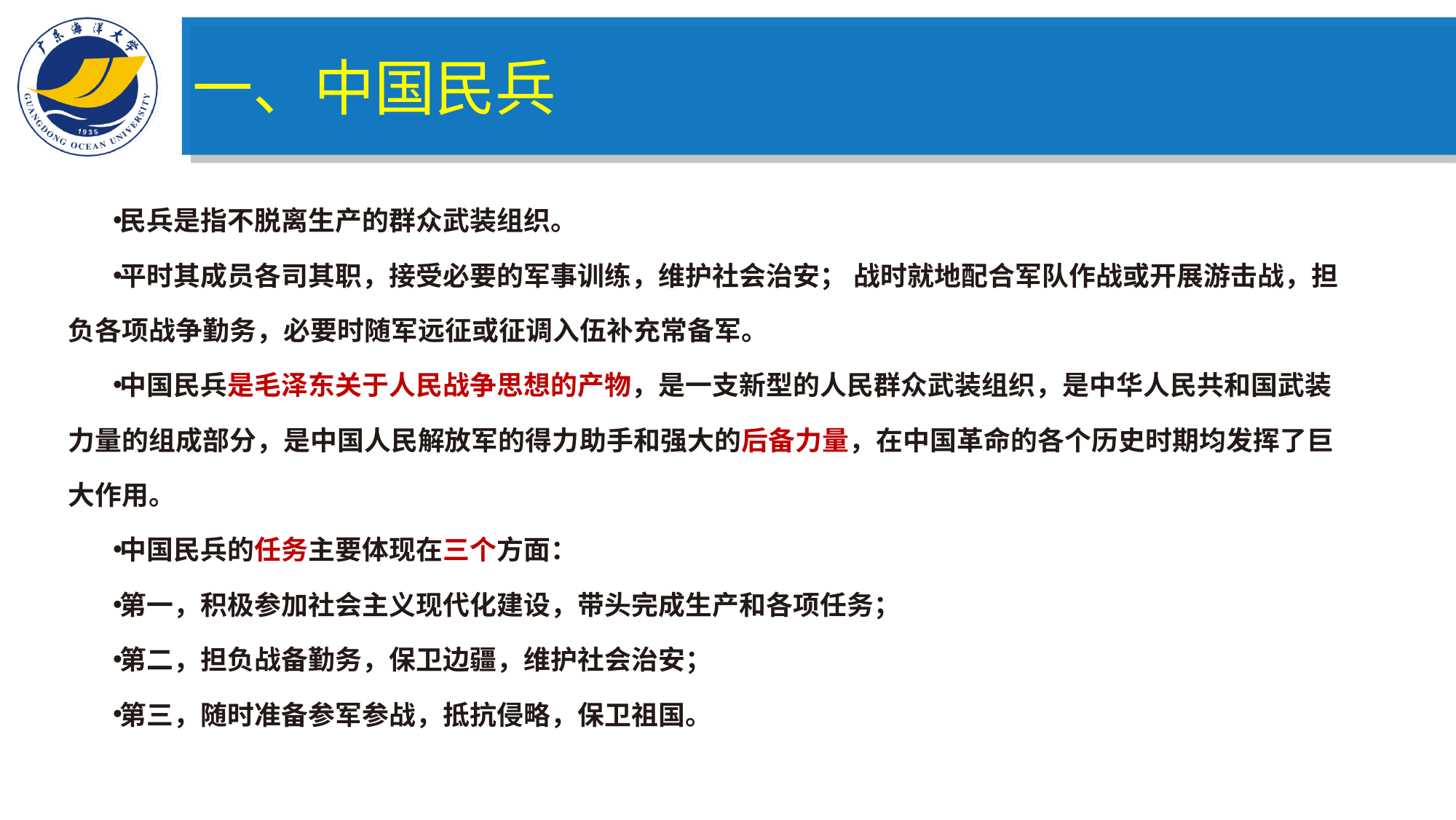

一、中国民兵
民兵是指不脱离生产的群众武装组织。
平时其成员各司其职，接受必要的军事训练，维护社会治安； 战时就地配合军队作战或开展游击战，担负各项战争勤务，必要时随军远征或征调入伍补充常备军。
中国民兵是毛泽东关于人民战争思想的产物，是一支新型的人民群众武装组织，是中华人民共和国武装力量的组成部分，是中国人民解放军的得力助手和强大的后备力量，在中国革命的各个历史时期均发挥了巨大作用。
中国民兵的任务主要体现在三个方面：
第一，积极参加社会主义现代化建设，带头完成生产和各项任务；
第二，担负战备勤务，保卫边疆，维护社会治安；
第三，随时准备参军参战，抵抗侵略，保卫祖国。